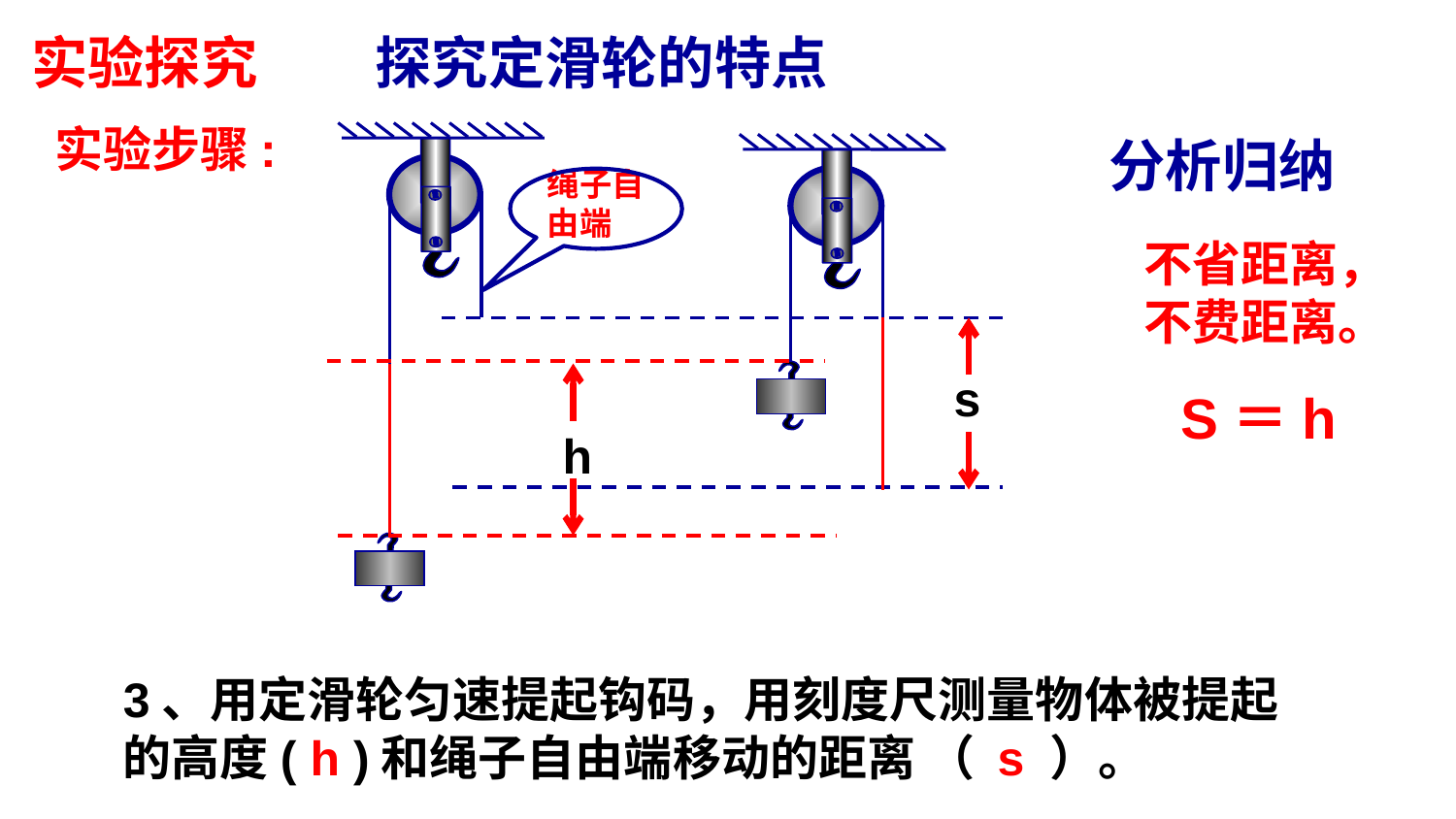

实验探究
探究定滑轮的特点
实验步骤:

分析归纳

绳子自由端

不省距离，不费距离。
s
S＝h
h
3、用定滑轮匀速提起钩码，用刻度尺测量物体被提起的高度( h )和绳子自由端移动的距离 （ s ）。